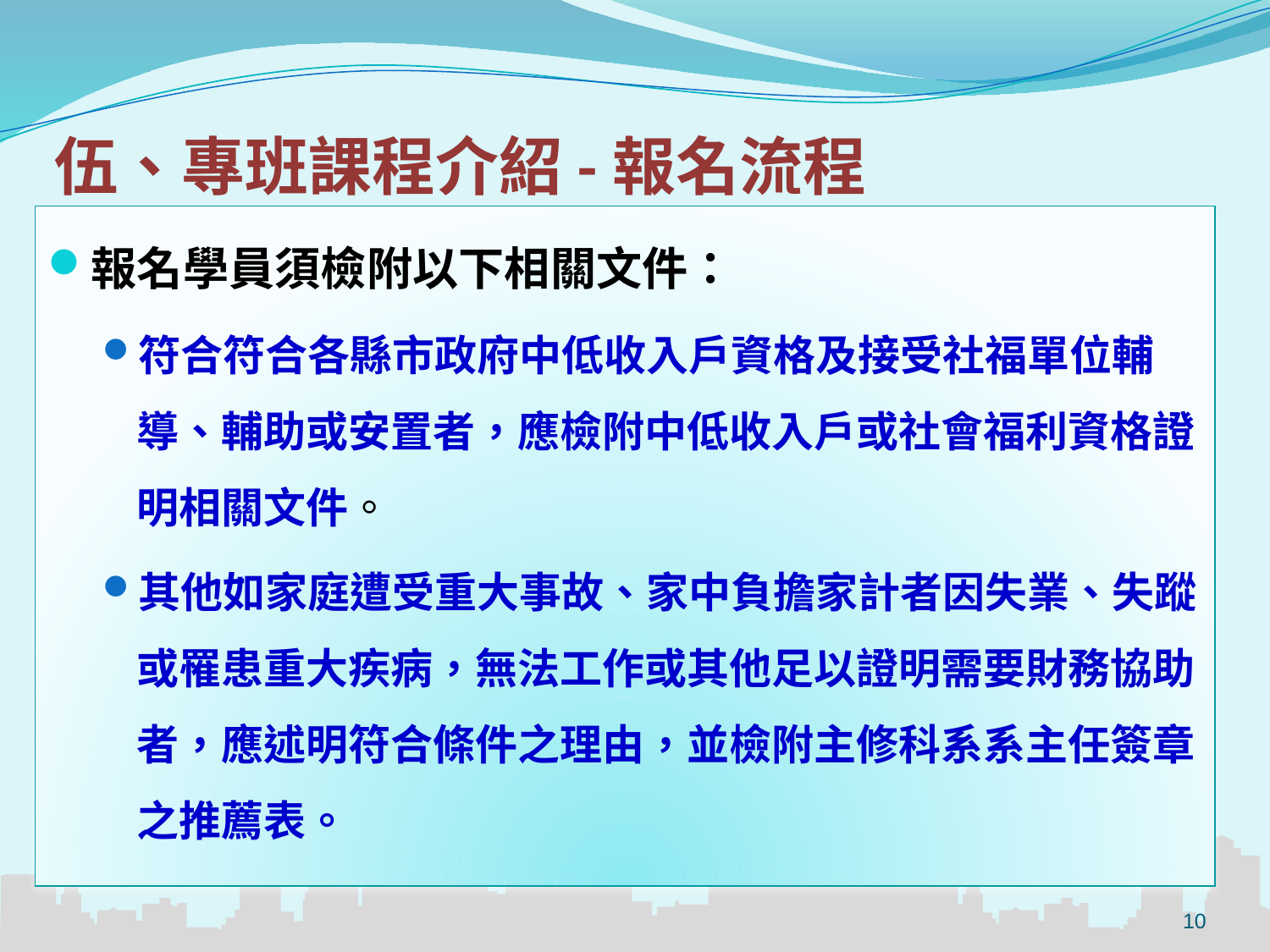

# 伍、專班課程介紹-報名流程
報名學員須檢附以下相關文件：
符合符合各縣市政府中低收入戶資格及接受社福單位輔導、輔助或安置者，應檢附中低收入戶或社會福利資格證明相關文件。
其他如家庭遭受重大事故、家中負擔家計者因失業、失蹤或罹患重大疾病，無法工作或其他足以證明需要財務協助者，應述明符合條件之理由，並檢附主修科系系主任簽章之推薦表。
10